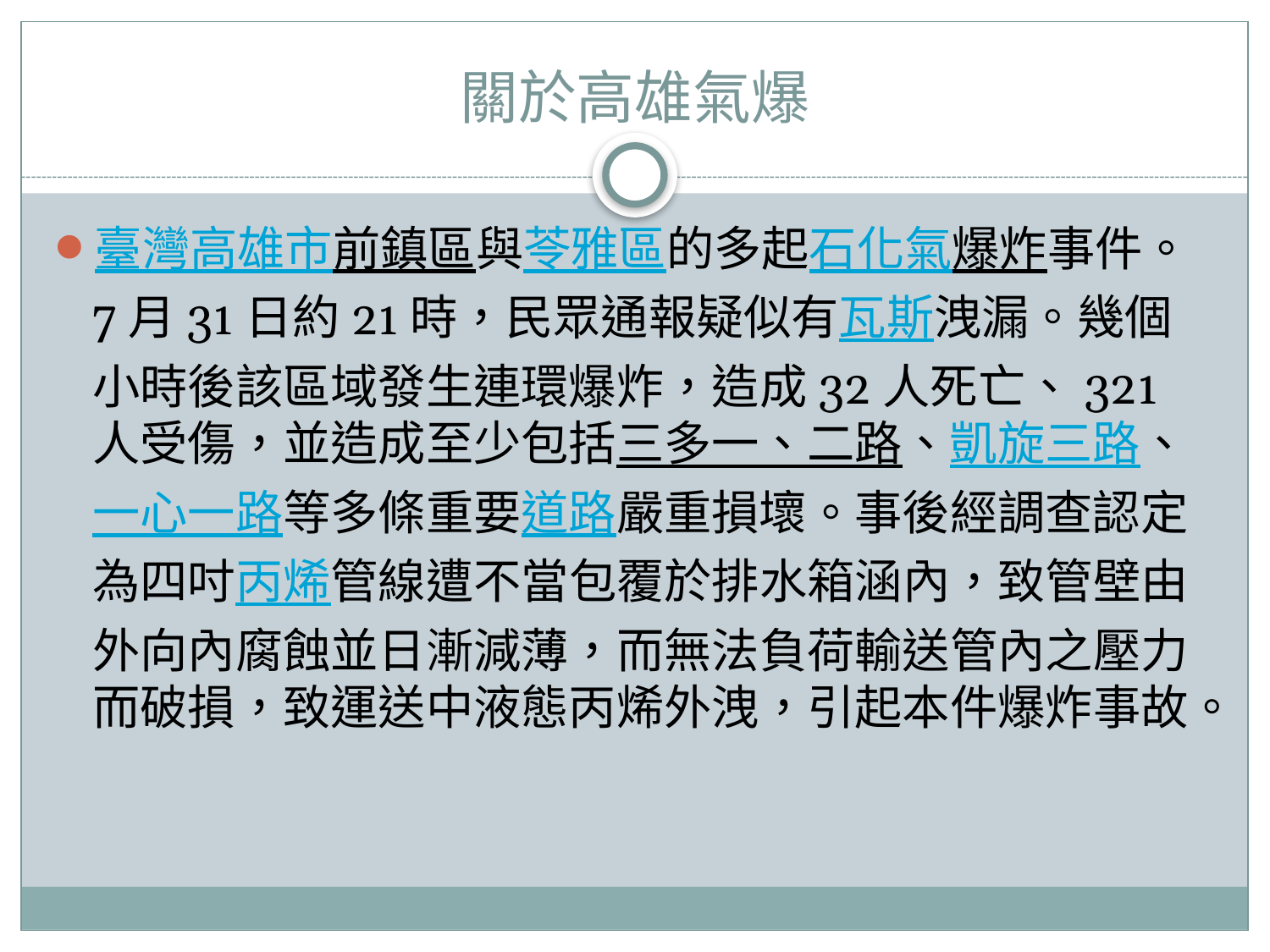

# 關於高雄氣爆
臺灣高雄市前鎮區與苓雅區的多起石化氣爆炸事件。7月31日約21時，民眾通報疑似有瓦斯洩漏。幾個小時後該區域發生連環爆炸，造成32人死亡、321人受傷，並造成至少包括三多一、二路、凱旋三路、一心一路等多條重要道路嚴重損壞。事後經調查認定為四吋丙烯管線遭不當包覆於排水箱涵內，致管壁由外向內腐蝕並日漸減薄，而無法負荷輸送管內之壓力而破損，致運送中液態丙烯外洩，引起本件爆炸事故。